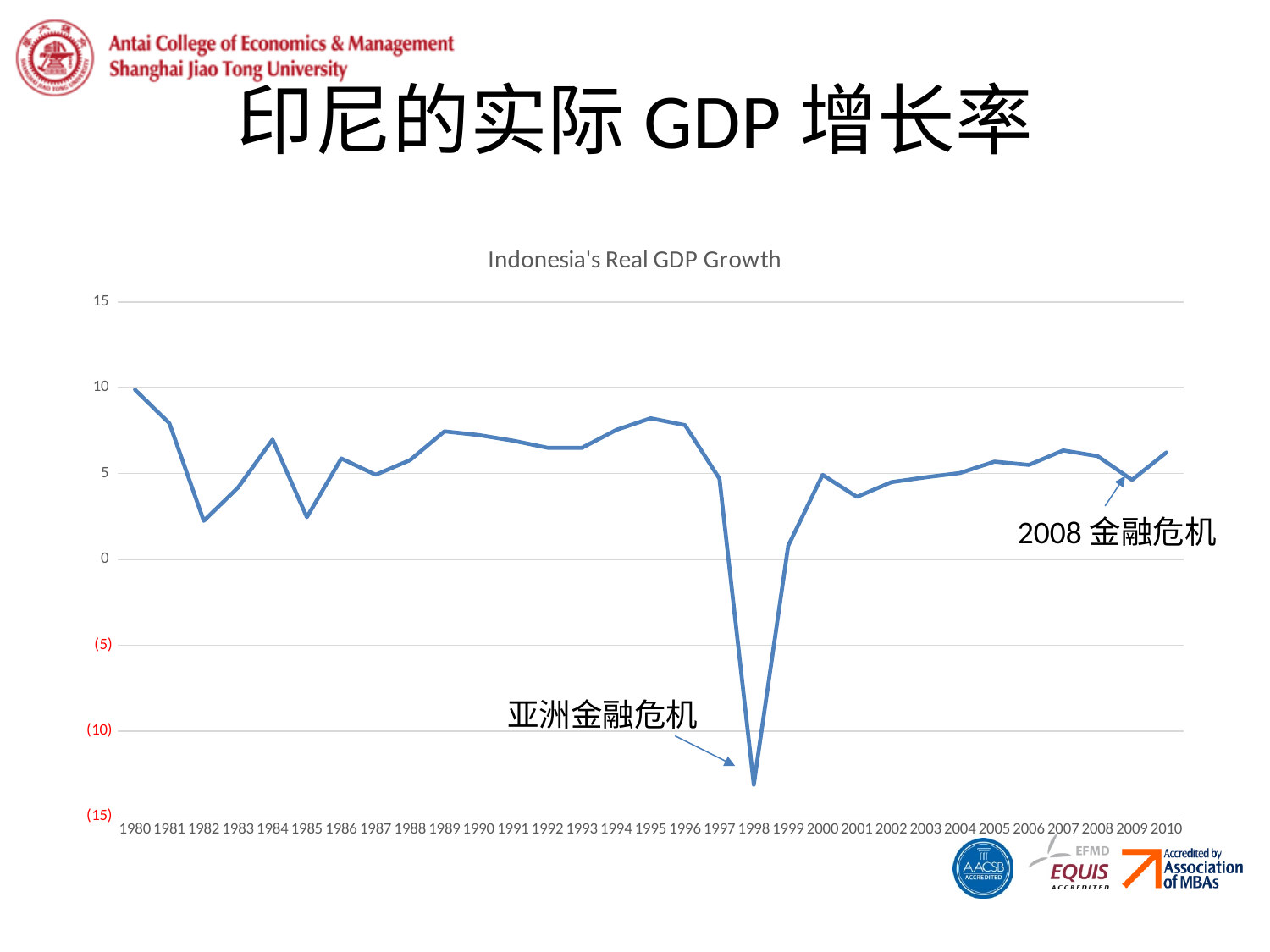

# 印尼的实际GDP增长率

### Chart:

| Category | Indonesia's Real GDP Growth |
|---|---|
| 1980 | 9.880077521664177 |
| 1981 | 7.927156824128745 |
| 1982 | 2.2464453403637563 |
| 1983 | 4.192967368199874 |
| 1984 | 6.975527808841253 |
| 1985 | 2.4621435642255385 |
| 1986 | 5.8750451035986195 |
| 1987 | 4.9259273649661095 |
| 1988 | 5.780498488117702 |
| 1989 | 7.456586925168462 |
| 1990 | 7.242131638564642 |
| 1991 | 6.9119828359131 |
| 1992 | 6.497506516827145 |
| 1993 | 6.496408120453023 |
| 1994 | 7.539971095514386 |
| 1995 | 8.220007399034902 |
| 1996 | 7.818187076708694 |
| 1997 | 4.6998788539039715 |
| 1998 | -13.12672549238182 |
| 1999 | 0.7911260819984722 |
| 2000 | 4.9200677470168985 |
| 2001 | 3.643466447214916 |
| 2002 | 4.4994753908576435 |
| 2003 | 4.780369121676542 |
| 2004 | 5.030873945016823 |
| 2005 | 5.692571303833871 |
| 2006 | 5.500951785203512 |
| 2007 | 6.345022226672126 |
| 2008 | 6.013703600091214 |
| 2009 | 4.628871182561545 |
| 2010 | 6.223854180623656 |
2008金融危机
亚洲金融危机